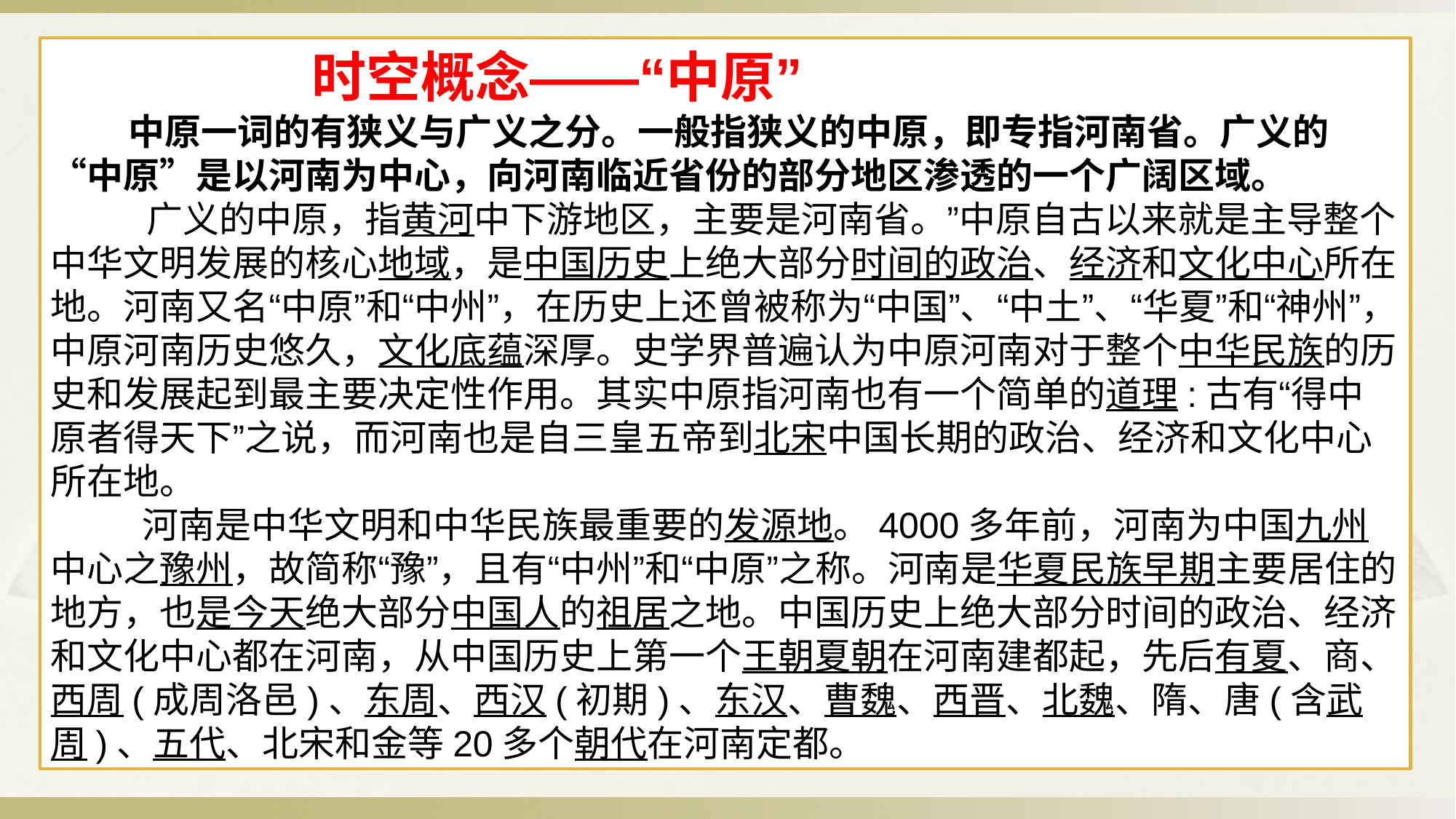

时空概念——“中原”
    中原一词的有狭义与广义之分。一般指狭义的中原，即专指河南省。广义的“中原”是以河南为中心，向河南临近省份的部分地区渗透的一个广阔区域。
     广义的中原，指黄河中下游地区，主要是河南省。”中原自古以来就是主导整个中华文明发展的核心地域，是中国历史上绝大部分时间的政治、经济和文化中心所在地。河南又名“中原”和“中州”，在历史上还曾被称为“中国”、“中土”、“华夏”和“神州”，中原河南历史悠久，文化底蕴深厚。史学界普遍认为中原河南对于整个中华民族的历史和发展起到最主要决定性作用。其实中原指河南也有一个简单的道理:古有“得中原者得天下”之说，而河南也是自三皇五帝到北宋中国长期的政治、经济和文化中心所在地。
         河南是中华文明和中华民族最重要的发源地。4000多年前，河南为中国九州中心之豫州，故简称“豫”，且有“中州”和“中原”之称。河南是华夏民族早期主要居住的地方，也是今天绝大部分中国人的祖居之地。中国历史上绝大部分时间的政治、经济和文化中心都在河南，从中国历史上第一个王朝夏朝在河南建都起，先后有夏、商、西周(成周洛邑)、东周、西汉(初期)、东汉、曹魏、西晋、北魏、隋、唐(含武周)、五代、北宋和金等20多个朝代在河南定都。